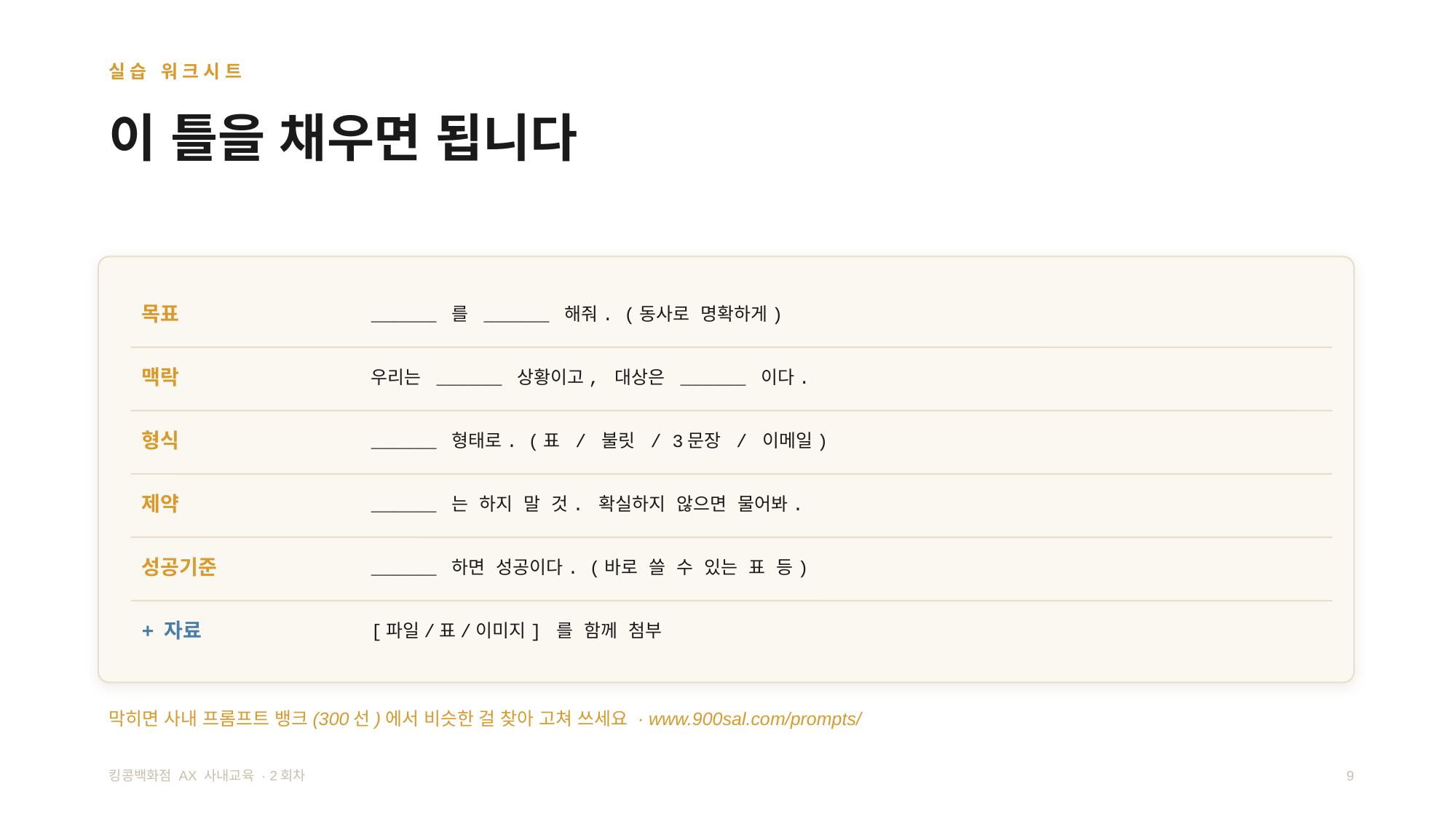

실습 워크시트
이 틀을 채우면 됩니다

목표
______ 를 ______ 해줘. (동사로 명확하게)

맥락
우리는 ______ 상황이고, 대상은 ______ 이다.

형식
______ 형태로. (표 / 불릿 / 3문장 / 이메일)

제약
______ 는 하지 말 것. 확실하지 않으면 물어봐.

성공기준
______ 하면 성공이다. (바로 쓸 수 있는 표 등)

+ 자료
[파일/표/이미지] 를 함께 첨부
막히면 사내 프롬프트 뱅크(300선)에서 비슷한 걸 찾아 고쳐 쓰세요 · www.900sal.com/prompts/
킹콩백화점 AX 사내교육 · 2회차
9